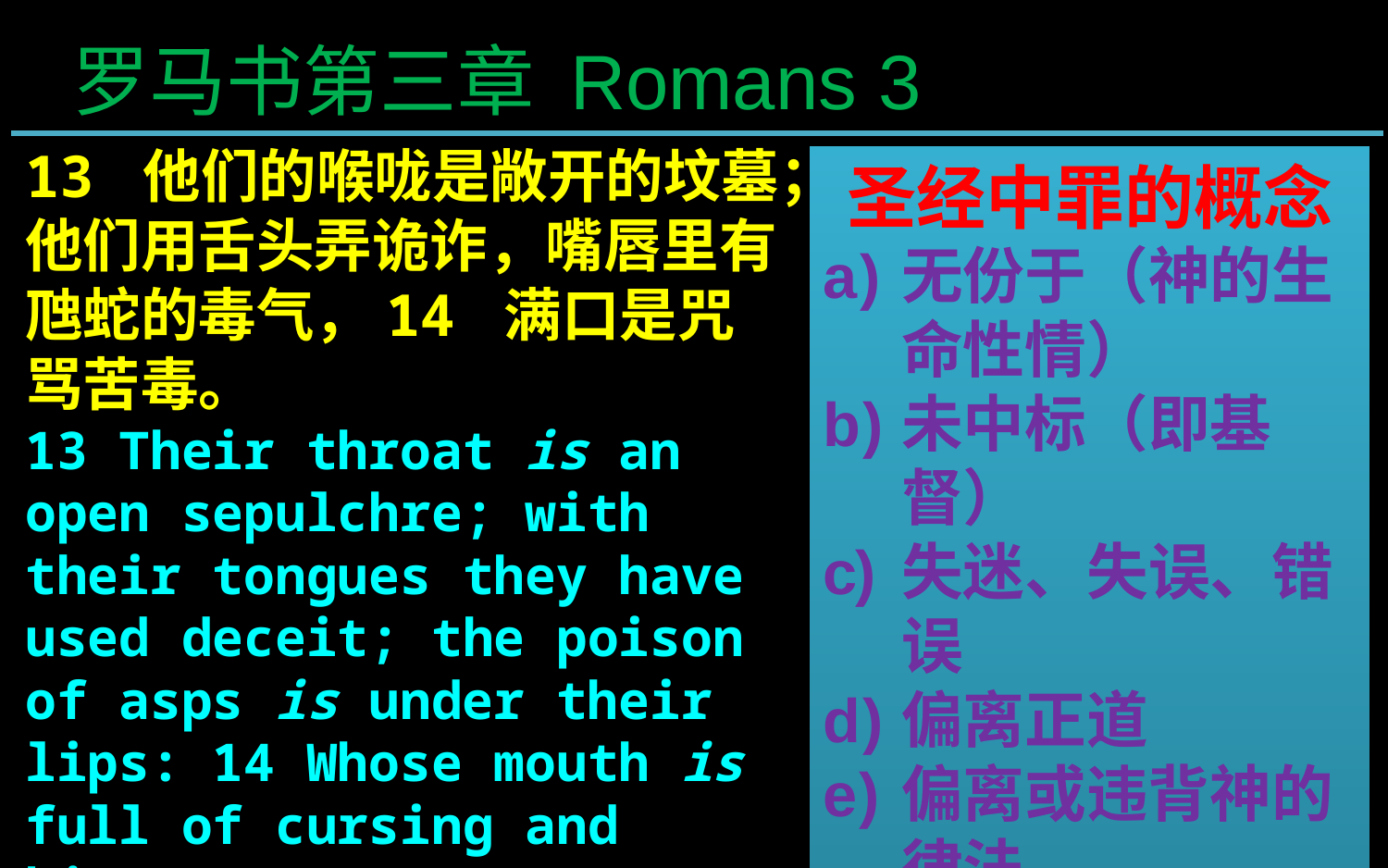

罗马书第三章 Romans 3
13 他们的喉咙是敞开的坟墓；他们用舌头弄诡诈，嘴唇里有虺蛇的毒气，14 满口是咒骂苦毒。
13 Their throat is an open sepulchre; with their tongues they have used deceit; the poison of asps is under their lips: 14 Whose mouth is full of cursing and bitterness:
圣经中罪的概念
无份于（神的生命性情）
未中标（即基督）
失迷、失误、错误
偏离正道
偏离或违背神的律法